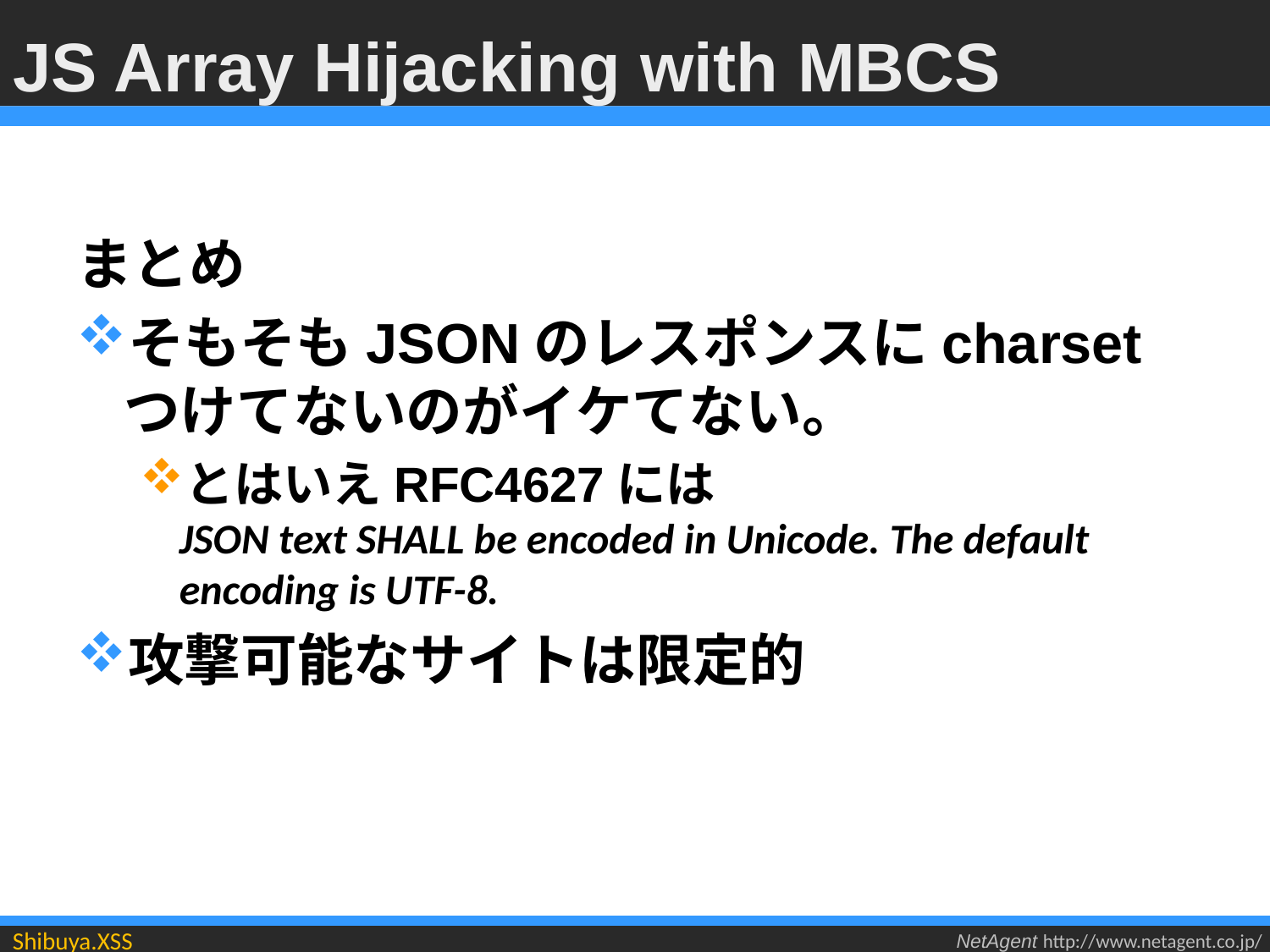

# JS Array Hijacking with MBCS
まとめ
そもそもJSONのレスポンスにcharsetつけてないのがイケてない。
とはいえRFC4627には
JSON text SHALL be encoded in Unicode. The default encoding is UTF-8.
攻撃可能なサイトは限定的